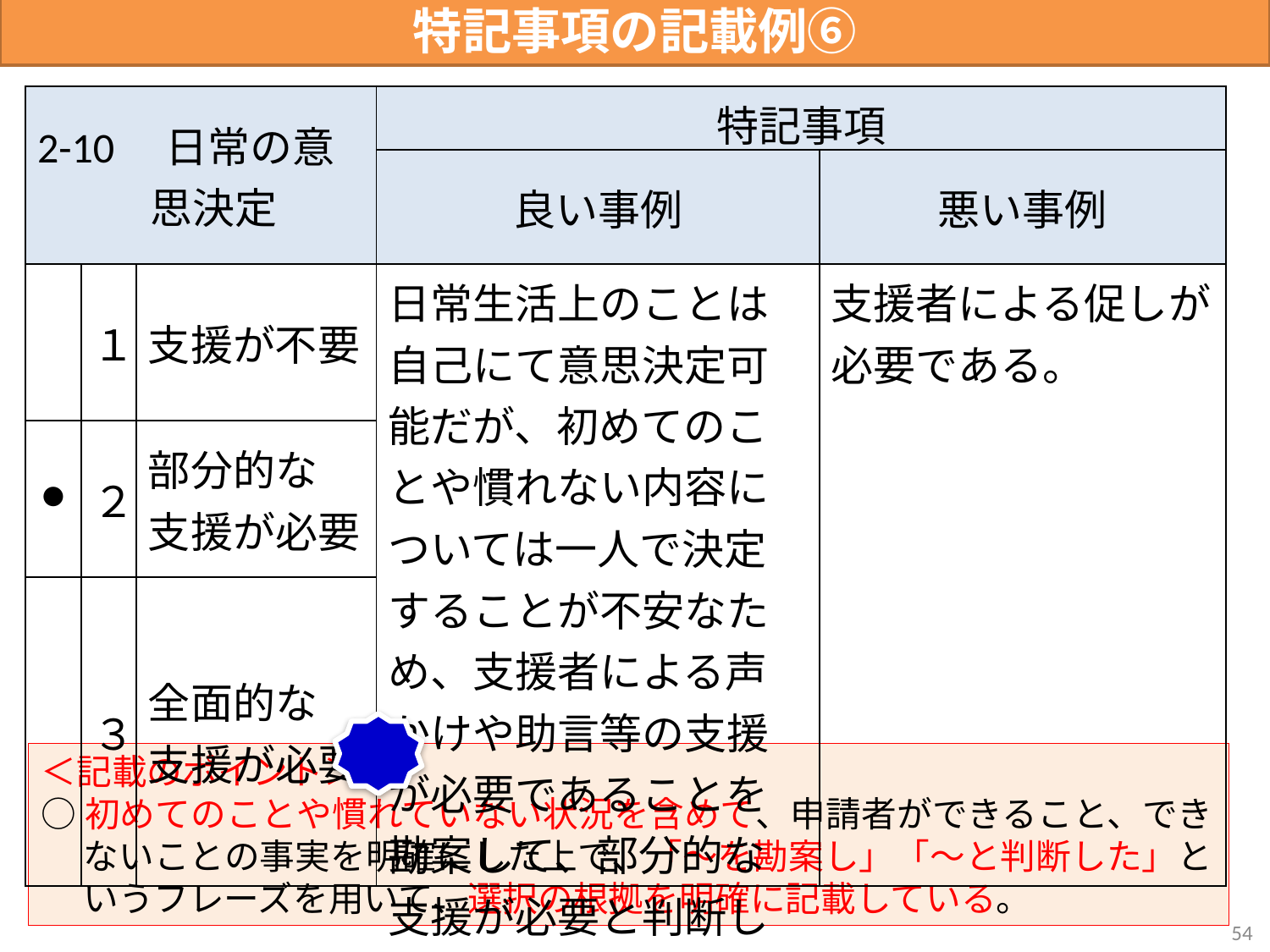

特記事項の記載例⑥
| 2-10　日常の意思決定 |  |  | 特記事項 |  |
| --- | --- | --- | --- | --- |
|  |  |  | 良い事例 | 悪い事例 |
|  | １ | 支援が不要 | 日常生活上のことは自己にて意思決定可能だが、初めてのことや慣れない内容については一人で決定することが不安なため、支援者による声かけや助言等の支援が必要であることを勘案して、部分的な支援が必要と判断した。 | 支援者による促しが必要である。 |
| ● | ２ | 部分的な 支援が必要 |  |  |
|  | ３ | 全面的な 支援が必要 |  |  |

＜記載のポイント＞
○初めてのことや慣れていない状況を含めて、申請者ができること、できないことの事実を明確にした上で、「～を勘案し」「～と判断した」というフレーズを用いて、選択の根拠を明確に記載している。
54